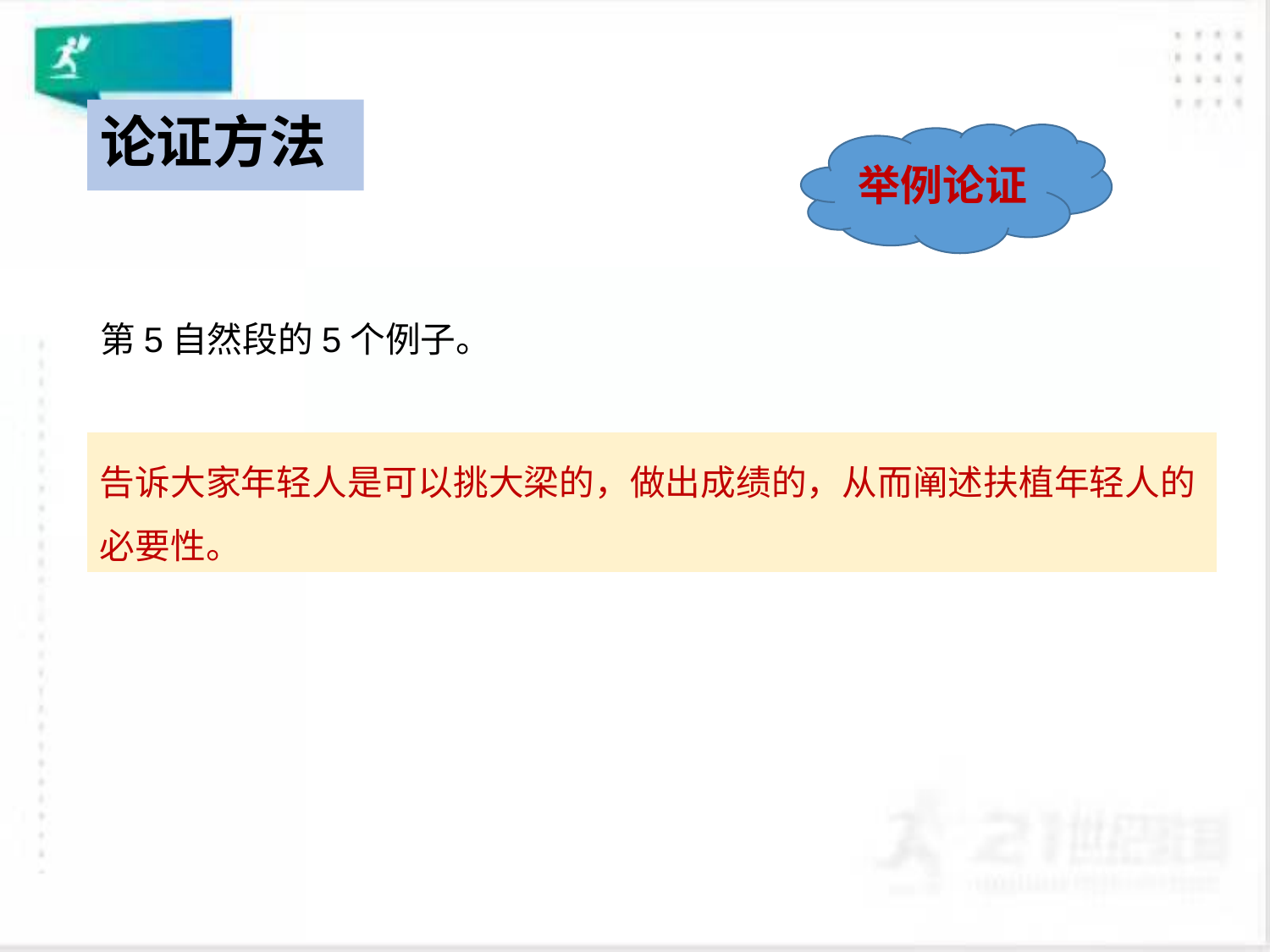

# 论证方法

举例论证
第5自然段的5个例子。
告诉大家年轻人是可以挑大梁的，做出成绩的，从而阐述扶植年轻人的必要性。